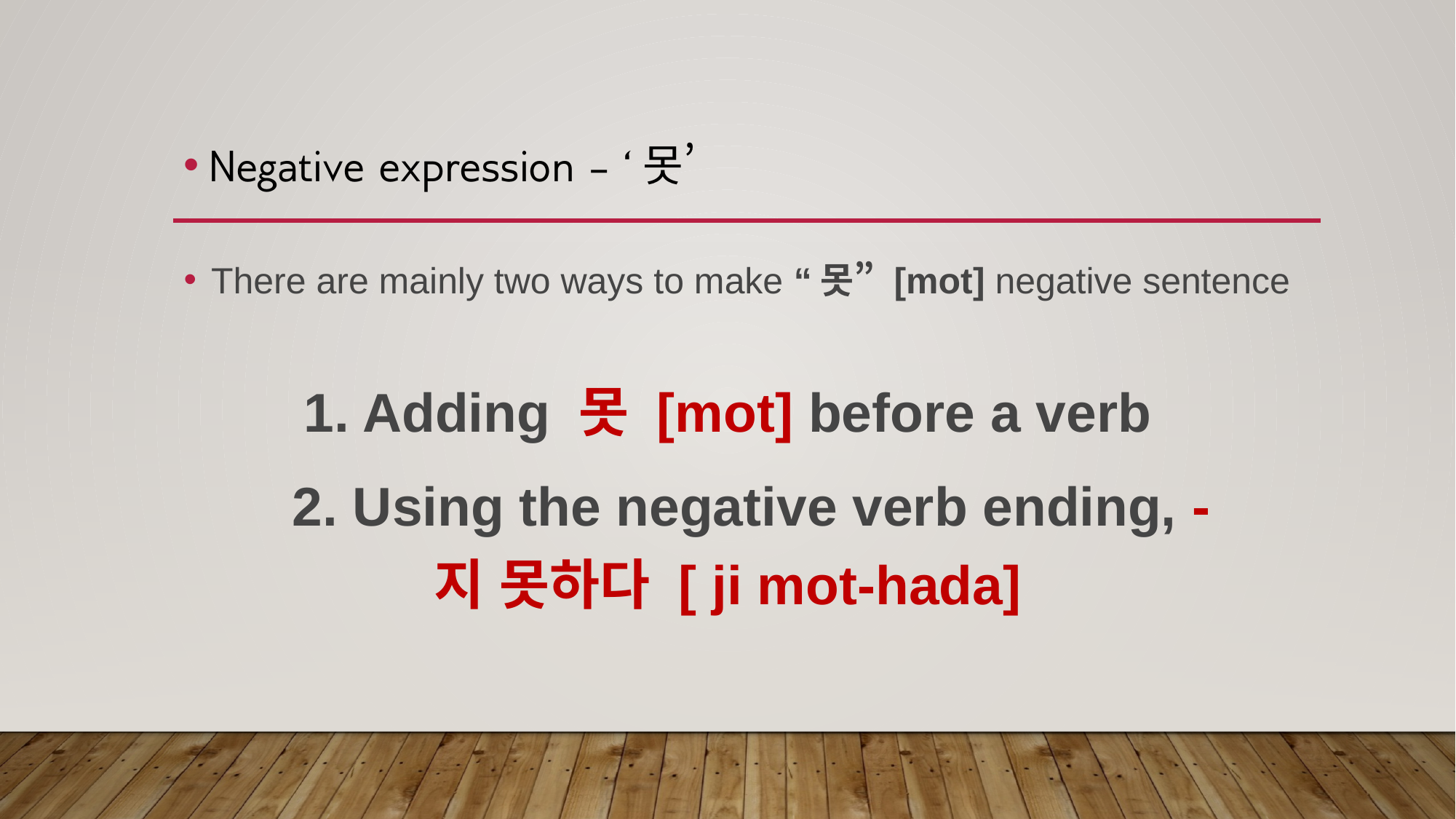

Negative expression – ‘못’
There are mainly two ways to make “못” [mot] negative sentence
 1. Adding 못 [mot] before a verb
    2. Using the negative verb ending, -지 못하다 [ ji mot-hada]